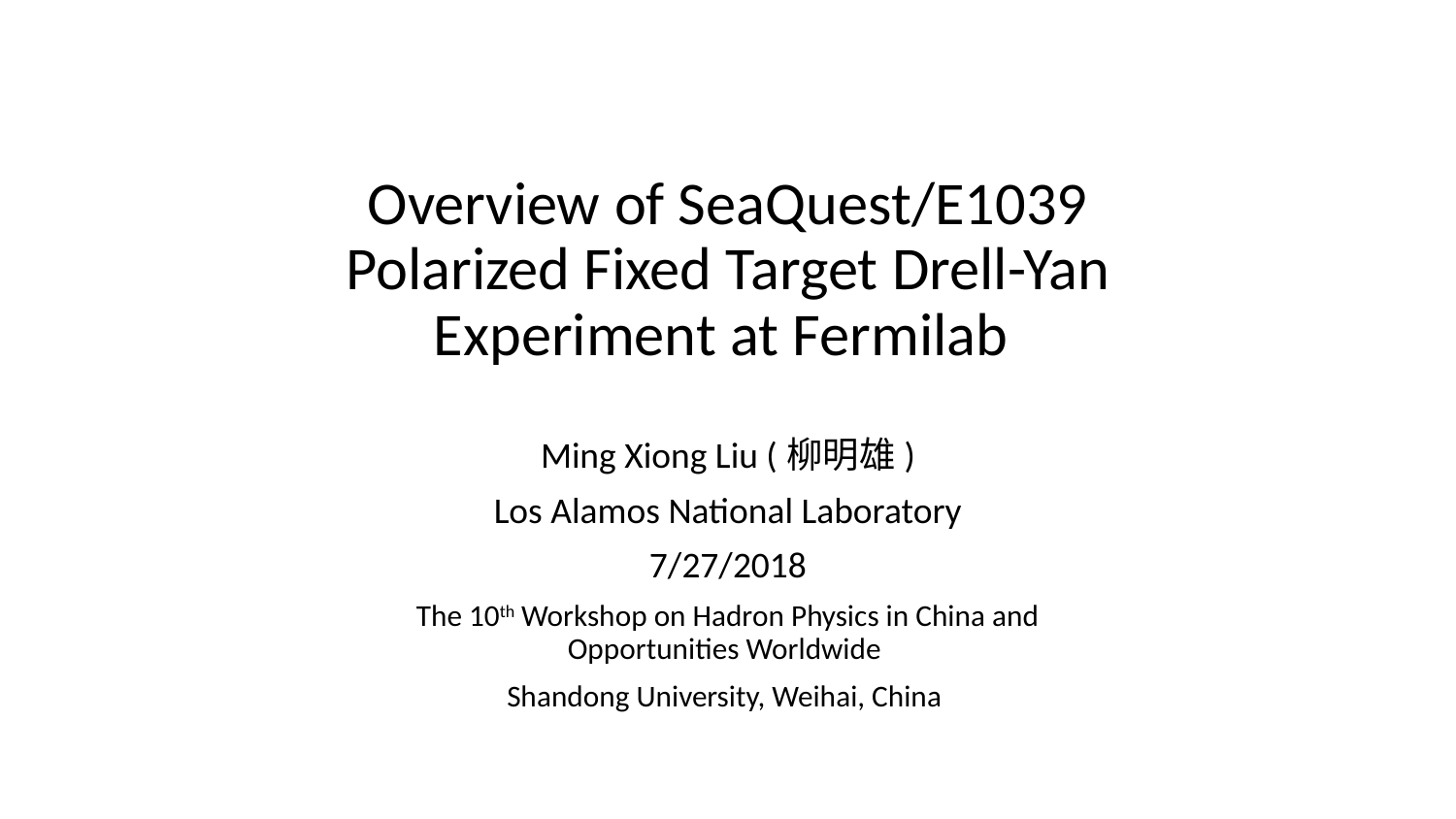

# Overview of SeaQuest/E1039 Polarized Fixed Target Drell-Yan Experiment at Fermilab
Ming Xiong Liu (柳明雄)
Los Alamos National Laboratory
7/27/2018
The 10th Workshop on Hadron Physics in China and Opportunities Worldwide
Shandong University, Weihai, China